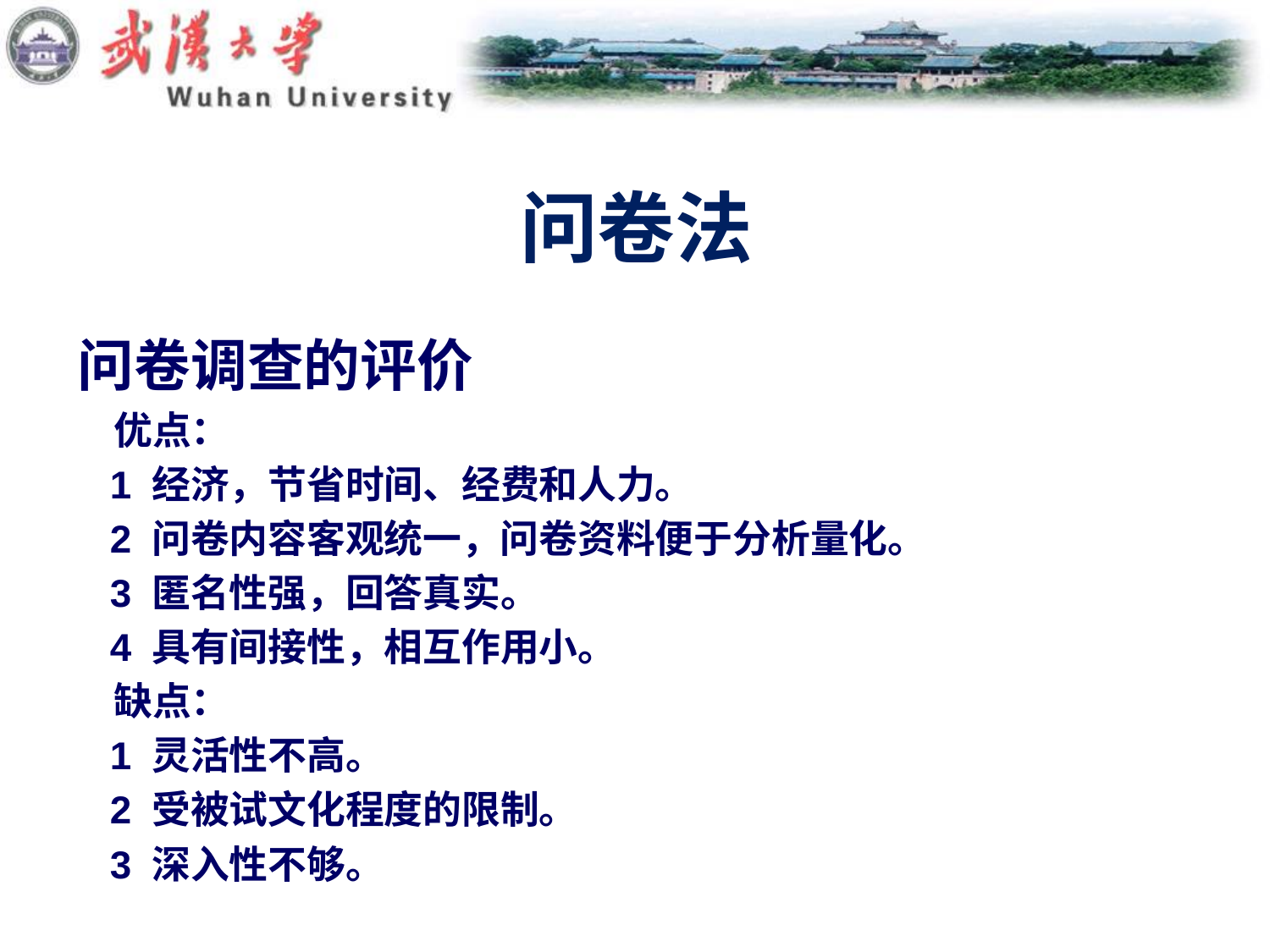

# 问卷法
问卷调查的评价
   优点：
   1 经济，节省时间、经费和人力。
   2 问卷内容客观统一，问卷资料便于分析量化。
   3 匿名性强，回答真实。
   4 具有间接性，相互作用小。
   缺点：
   1 灵活性不高。
   2 受被试文化程度的限制。
   3 深入性不够。